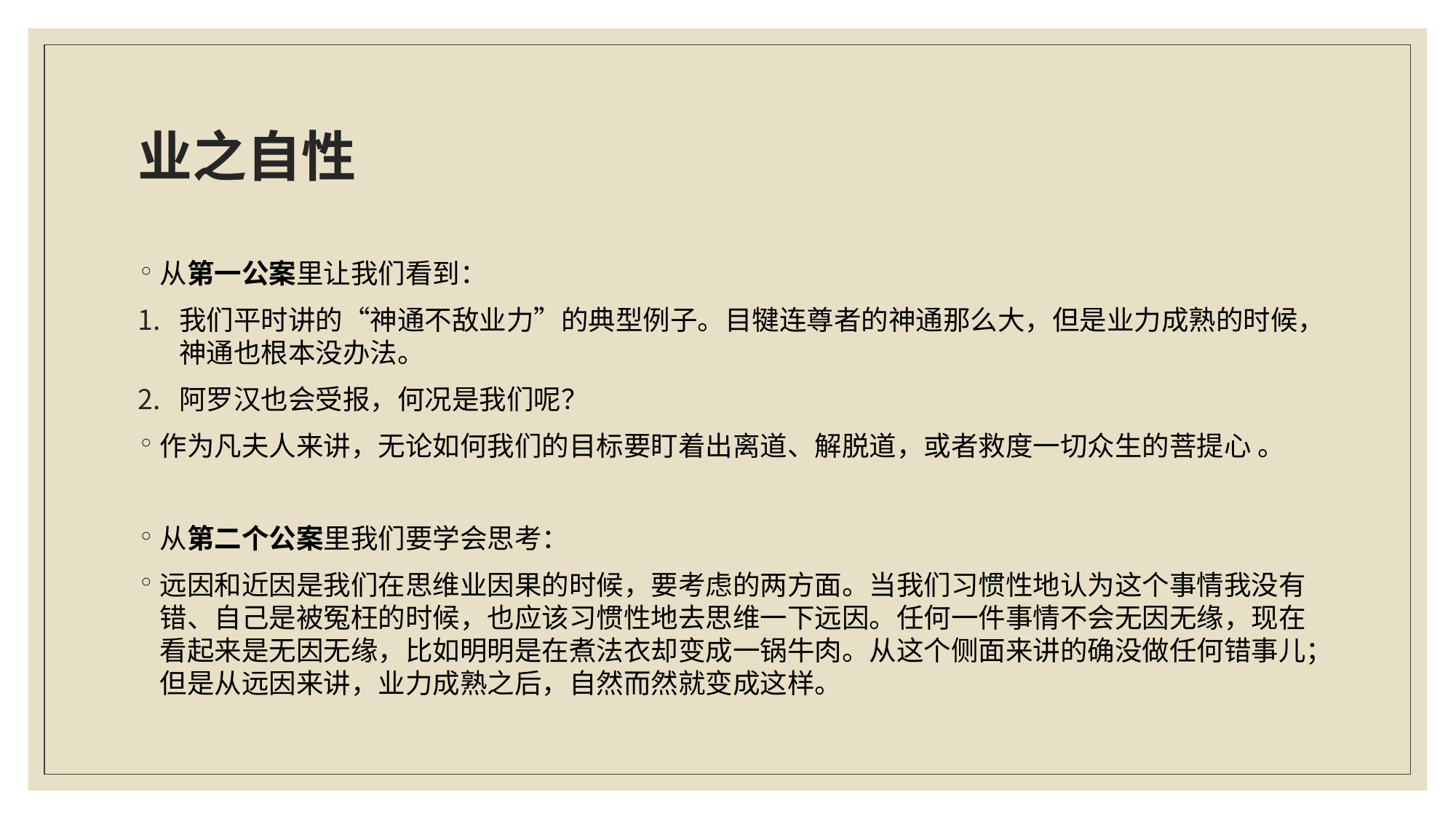

# 业之自性
从第一公案里让我们看到：
我们平时讲的“神通不敌业力”的典型例子。目犍连尊者的神通那么大，但是业力成熟的时候，神通也根本没办法。
阿罗汉也会受报，何况是我们呢？
作为凡夫人来讲，无论如何我们的目标要盯着出离道、解脱道，或者救度一切众生的菩提心 。

从第二个公案里我们要学会思考：
远因和近因是我们在思维业因果的时候，要考虑的两方面。当我们习惯性地认为这个事情我没有错、自己是被冤枉的时候，也应该习惯性地去思维一下远因。任何一件事情不会无因无缘，现在看起来是无因无缘，比如明明是在煮法衣却变成一锅牛肉。从这个侧面来讲的确没做任何错事儿；但是从远因来讲，业力成熟之后，自然而然就变成这样。